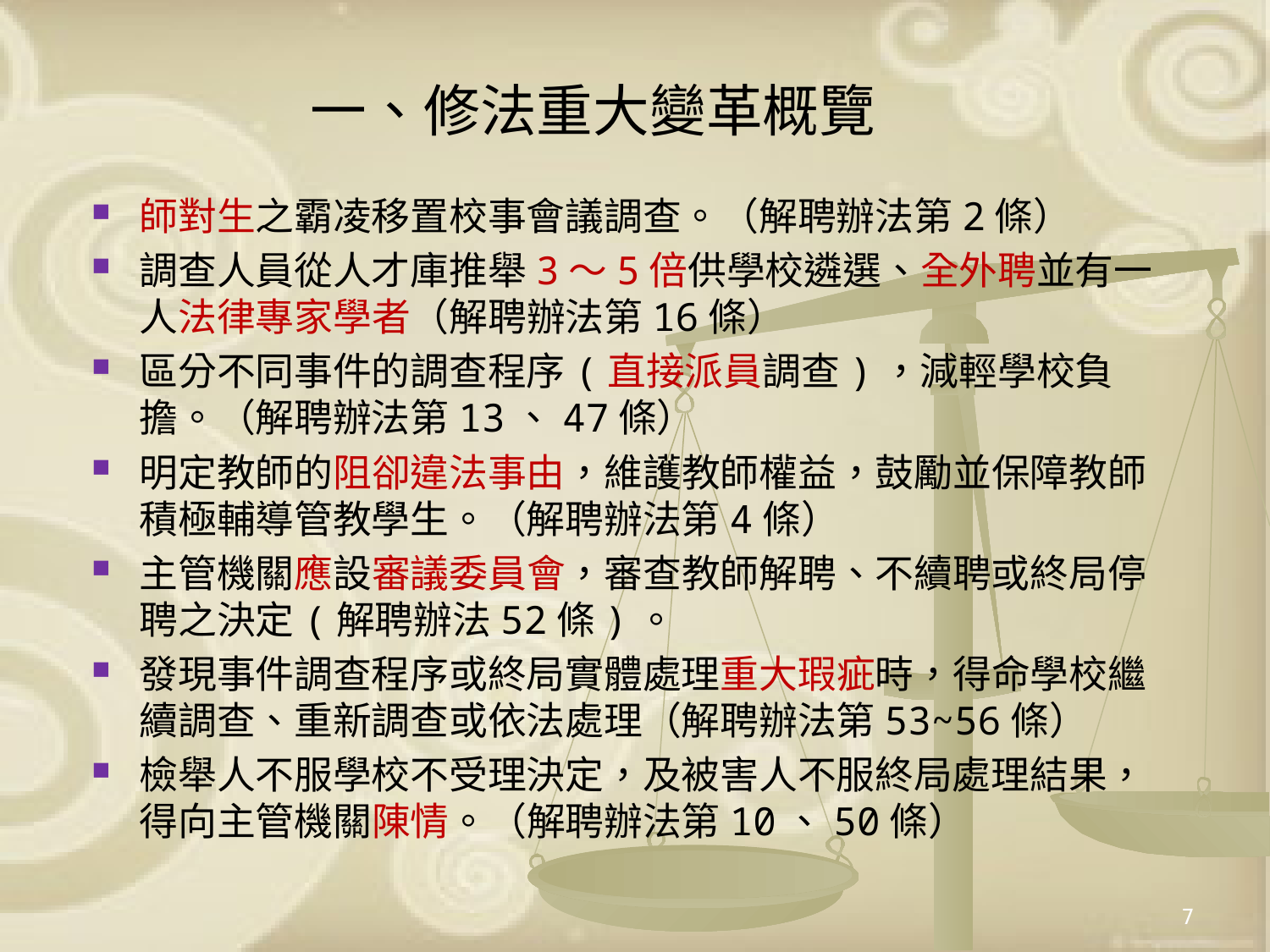

# 一、修法重大變革概覽
師對生之霸凌移置校事會議調查。（解聘辦法第2條）
調查人員從人才庫推舉3〜5倍供學校遴選、全外聘並有一人法律專家學者（解聘辦法第16條）
區分不同事件的調查程序(直接派員調查)，減輕學校負擔。（解聘辦法第13、47條）
明定教師的阻卻違法事由，維護教師權益，鼓勵並保障教師積極輔導管教學生。（解聘辦法第4條）
主管機關應設審議委員會，審查教師解聘、不續聘或終局停聘之決定(解聘辦法52條)。
發現事件調查程序或終局實體處理重大瑕疵時，得命學校繼續調查、重新調查或依法處理（解聘辦法第53~56條）
檢舉人不服學校不受理決定，及被害人不服終局處理結果，得向主管機關陳情。（解聘辦法第10、50條）
7